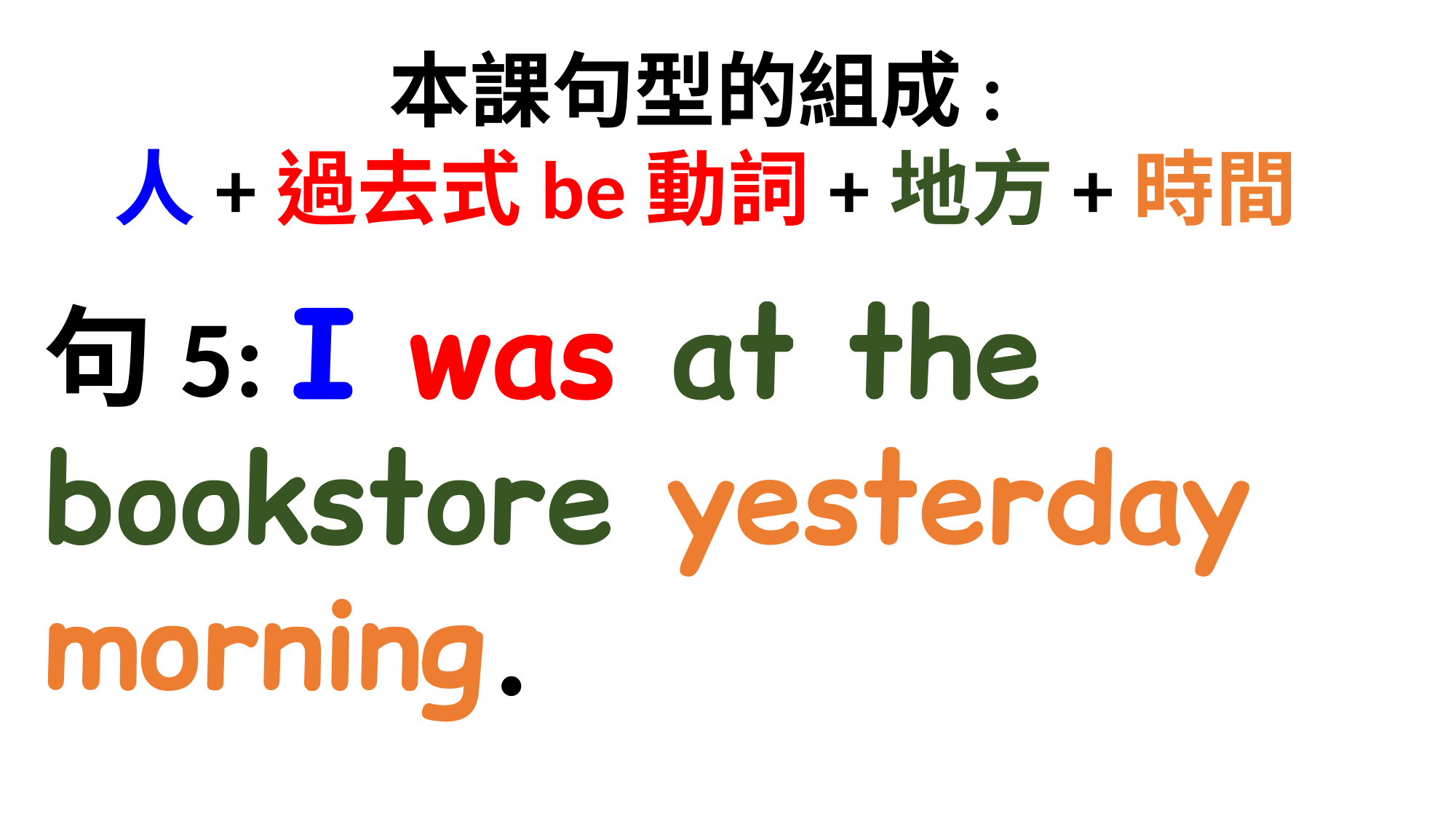

本課句型的組成:
人+過去式be動詞+地方+時間
句5: I was at the bookstore yesterday morning.